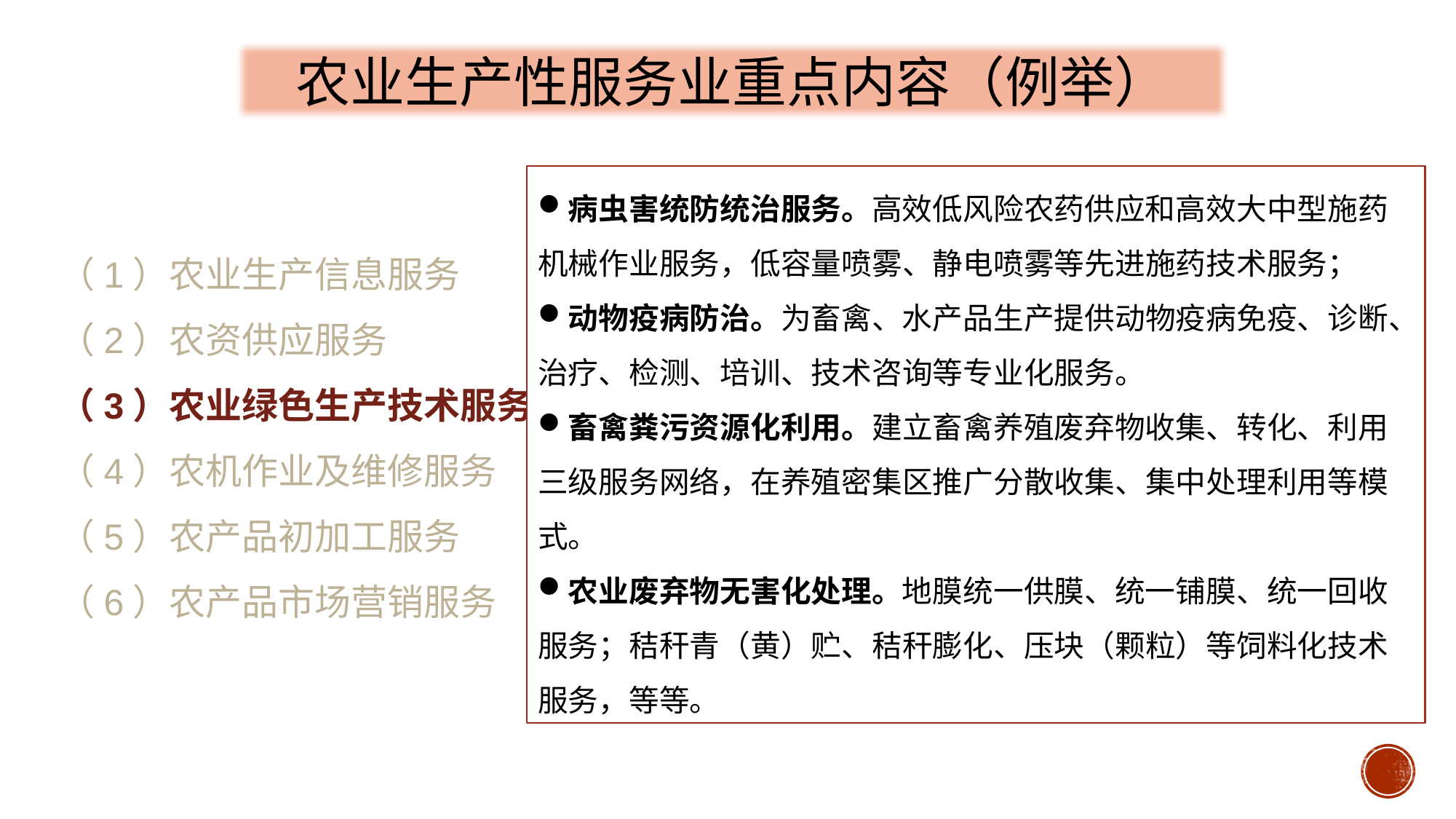

农业生产性服务业重点内容（例举）
病虫害统防统治服务。高效低风险农药供应和高效大中型施药机械作业服务，低容量喷雾、静电喷雾等先进施药技术服务；
动物疫病防治。为畜禽、水产品生产提供动物疫病免疫、诊断、治疗、检测、培训、技术咨询等专业化服务。
畜禽粪污资源化利用。建立畜禽养殖废弃物收集、转化、利用三级服务网络，在养殖密集区推广分散收集、集中处理利用等模式。
农业废弃物无害化处理。地膜统一供膜、统一铺膜、统一回收服务；秸秆青（黄）贮、秸秆膨化、压块（颗粒）等饲料化技术服务，等等。
（1）农业生产信息服务
（2）农资供应服务
（3）农业绿色生产技术服务
（4）农机作业及维修服务
（5）农产品初加工服务
（6）农产品市场营销服务